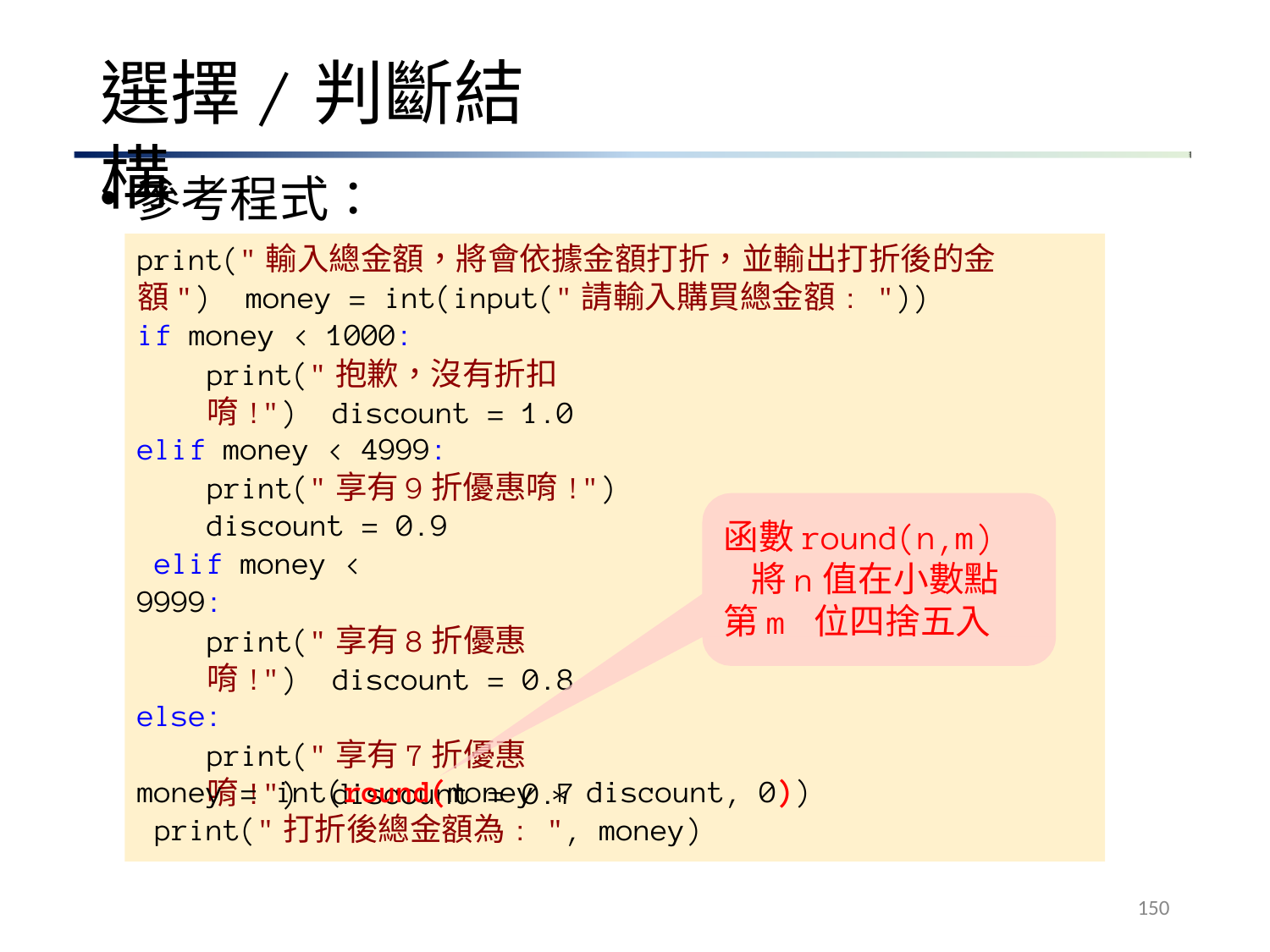

# 選擇/判斷結構
參考程式：

print("輸入總金額，將會依據金額打折，並輸出打折後的金額")  money = int(input("請輸入購買總金額: "))
if money < 1000:
print("抱歉，沒有折扣唷!")  discount = 1.0
elif money < 4999:
print("享有9折優惠唷!")

discount = 0.9  elif money < 9999:
print("享有8折優惠唷!")  discount = 0.8
else:
print("享有7折優惠唷!")  discount = 0.7
函數round(n,m)  將n值在小數點第m 位四捨五入
money = int(round(money * discount, 0))  print("打折後總金額為: ", money)
150